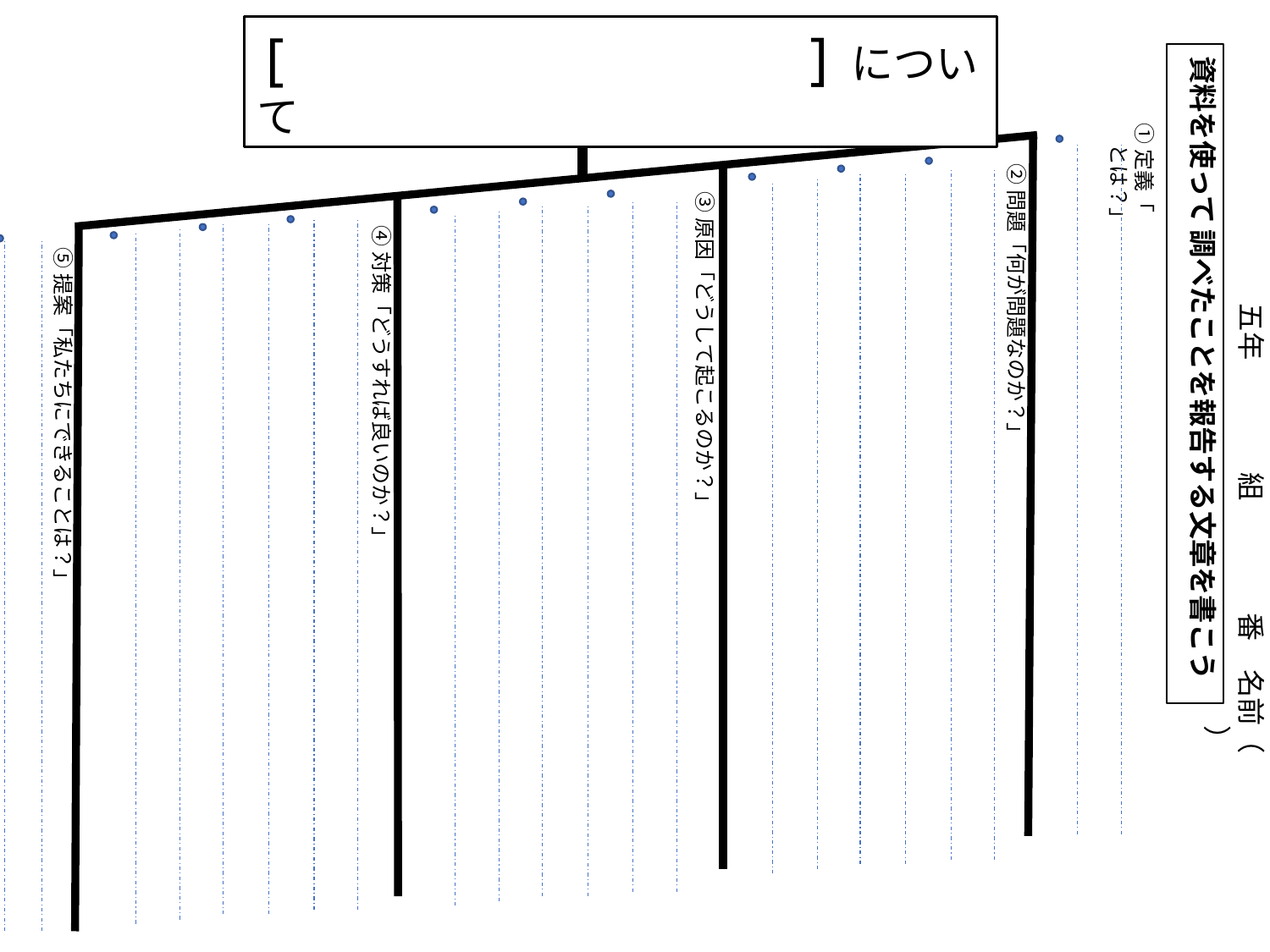

[ 　　　　　　　　]について
資料を使って 調べたことを報告する文章を書こう
①定義「　　　　　　　　　　　　　　　　　　とは？」

②問題「何が問題なのか？」

③原因「どうして起こるのか？」

④対策「どうすれば良いのか？」

⑤提案「私たちにできることは？」

五年　　　　組　　　　番　名前（　　　　　　　　　　　　　　　　　　　　　　　　）